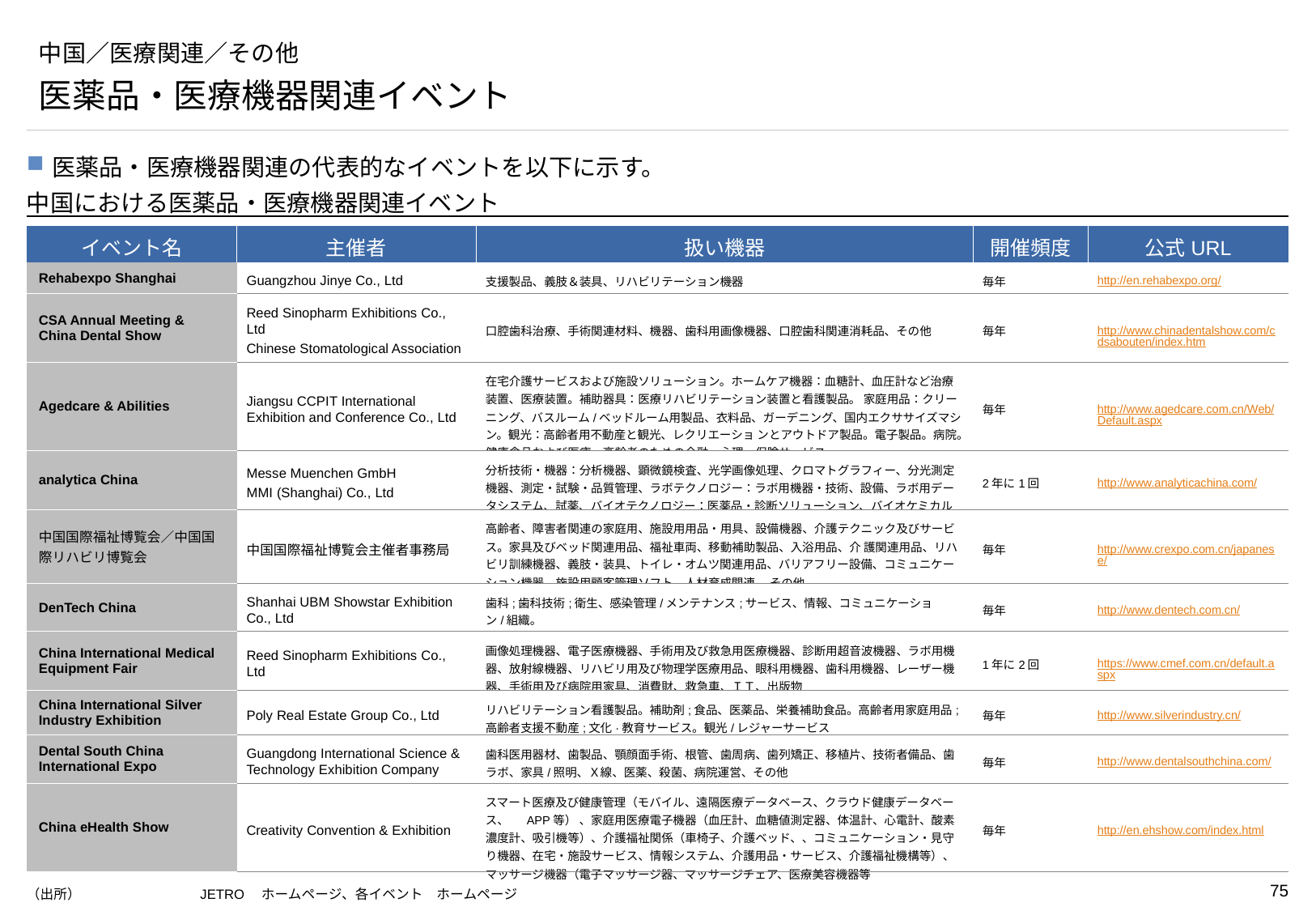

# 中国／医療関連／その他
医薬品・医療機器関連イベント
医薬品・医療機器関連の代表的なイベントを以下に示す。
中国における医薬品・医療機器関連イベント
| イベント名 | 主催者 | 扱い機器 | 開催頻度 | 公式URL |
| --- | --- | --- | --- | --- |
| Rehabexpo Shanghai | Guangzhou Jinye Co., Ltd | 支援製品、義肢＆装具、リハビリテーション機器 | 毎年 | http://en.rehabexpo.org/ |
| CSA Annual Meeting & China Dental Show | Reed Sinopharm Exhibitions Co., Ltd Chinese Stomatological Association | 口腔歯科治療、手術関連材料、機器、歯科用画像機器、口腔歯科関連消耗品、その他 | 毎年 | http://www.chinadentalshow.com/cdsabouten/index.htm |
| Agedcare & Abilities | Jiangsu CCPIT International Exhibition and Conference Co., Ltd | 在宅介護サービスおよび施設ソリューション。ホームケア機器：血糖計、血圧計など治療装置、医療装置。補助器具：医療リハビリテーション装置と看護製品。 家庭用品：クリーニング、バスルーム/ベッドルーム用製品、衣料品、ガーデニング、国内エクササイズマシン。観光：高齢者用不動産と観光、レクリエーショ ンとアウトドア製品。電子製品。病院。健康食品および医療。高齢者のための金融・心理・保険サービス | 毎年 | http://www.agedcare.com.cn/Web/Default.aspx |
| analytica China | Messe Muenchen GmbH MMI (Shanghai) Co., Ltd | 分析技術・機器：分析機器、顕微鏡検査、光学画像処理、クロマトグラフィー、分光測定機器、測定・試験・品質管理、ラボテクノロジー：ラボ用機器・技術、設備、ラボ用データシステム、試薬、バイオテクノロジー：医薬品・診断ソリューション、バイオケミカル | 2年に1回 | http://www.analyticachina.com/ |
| 中国国際福祉博覧会／中国国際リハビリ博覧会 | 中国国際福祉博覧会主催者事務局 | 高齢者、障害者関連の家庭用、施設用用品・用具、設備機器、介護テクニック及びサービス。家具及びベッド関連用品、福祉車両、移動補助製品、入浴用品、介 護関連用品、リハビリ訓練機器、義肢・装具、トイレ・オムツ関連用品、バリアフリー設備、コミュニケーション機器、施設用顧客管理ソフト、人材育成関連、 その他 | 毎年 | http://www.crexpo.com.cn/japanese/ |
| DenTech China | Shanhai UBM Showstar Exhibition Co., Ltd | 歯科;歯科技術;衛生、感染管理/メンテナンス;サービス、情報、コミュニケーション/組織。 | 毎年 | http://www.dentech.com.cn/ |
| China International Medical Equipment Fair | Reed Sinopharm Exhibitions Co., Ltd | 画像処理機器、電子医療機器、手術用及び救急用医療機器、診断用超音波機器、ラボ用機器、放射線機器、リハビリ用及び物理学医療用品、眼科用機器、歯科用機器、レーザー機器、手術用及び病院用家具、消費財、救急車、ＩＴ、出版物 | 1年に2回 | https://www.cmef.com.cn/default.aspx |
| China International Silver Industry Exhibition | Poly Real Estate Group Co., Ltd | リハビリテーション看護製品。補助剤;食品、医薬品、栄養補助食品。高齢者用家庭用品;高齢者支援不動産;文化·教育サービス。観光/レジャーサービス | 毎年 | http://www.silverindustry.cn/ |
| Dental South China International Expo | Guangdong International Science & Technology Exhibition Company | 歯科医用器材、歯製品、顎顔面手術、根管、歯周病、歯列矯正、移植片、技術者備品、歯ラボ、家具/照明、Ｘ線、医薬、殺菌、病院運営、その他 | 毎年 | http://www.dentalsouthchina.com/ |
| China eHealth Show | Creativity Convention & Exhibition | スマート医療及び健康管理（モバイル、遠隔医療データベース、クラウド健康データベース、 　APP等） 、家庭用医療電子機器（血圧計、血糖値測定器、体温計、心電計、酸素濃度計、吸引機等）、介護福祉関係（車椅子、介護ベッド、、コミュニケーション・見守り機器、在宅・施設サービス、情報システム、介護用品・サービス、介護福祉機構等）、マッサージ機器（電子マッサージ器、マッサージチェア、医療美容機器等 | 毎年 | http://en.ehshow.com/index.html |
（出所）	 JETRO　ホームページ、各イベント　ホームページ